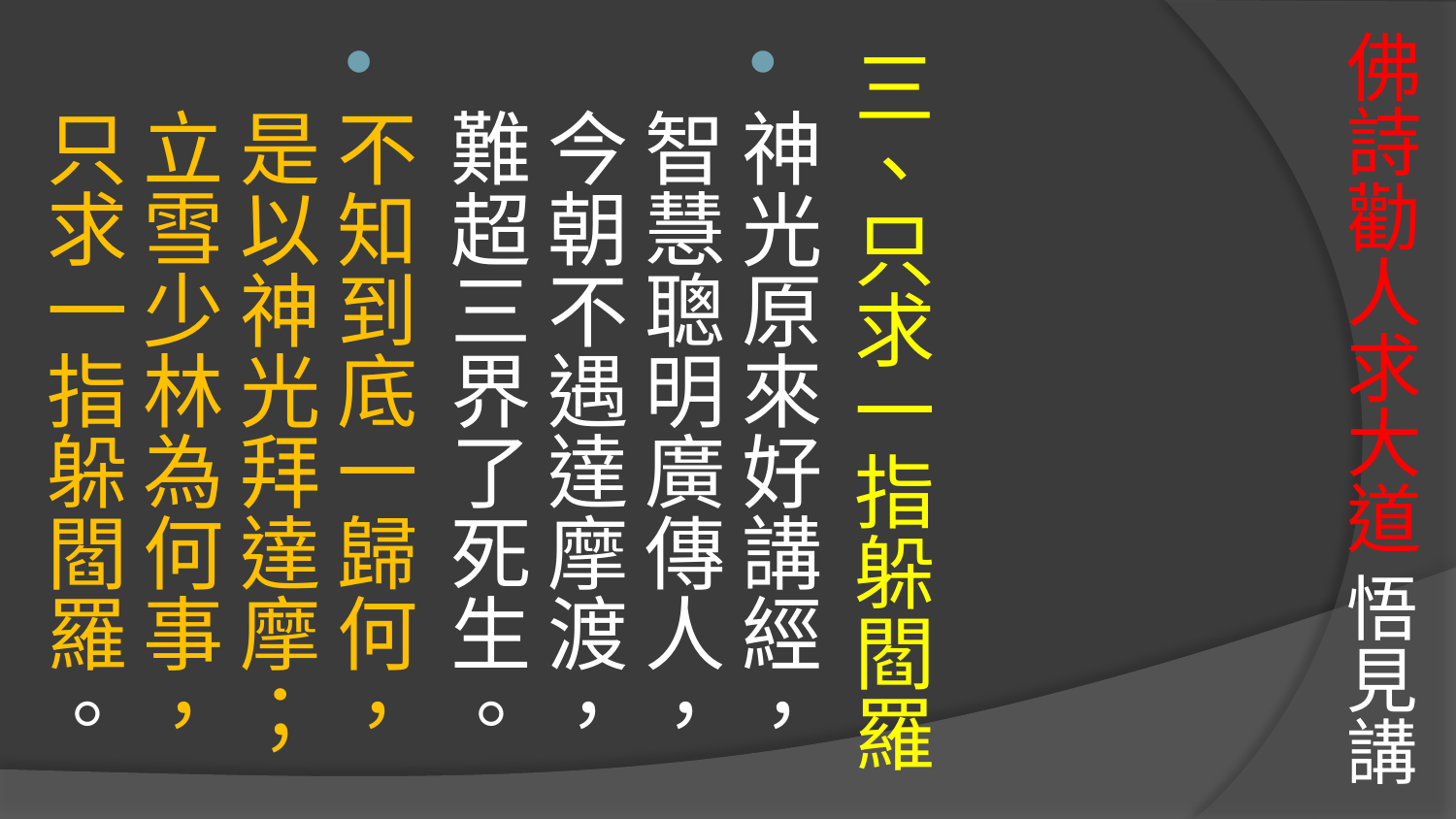

# 佛詩勸人求大道 悟見講
三、只求一指躲閻羅
神光原來好講經，智慧聰明廣傳人，
今朝不遇達摩渡，難超三界了死生。
不知到底一歸何，是以神光拜達摩；
立雪少林為何事，只求一指躲閻羅。